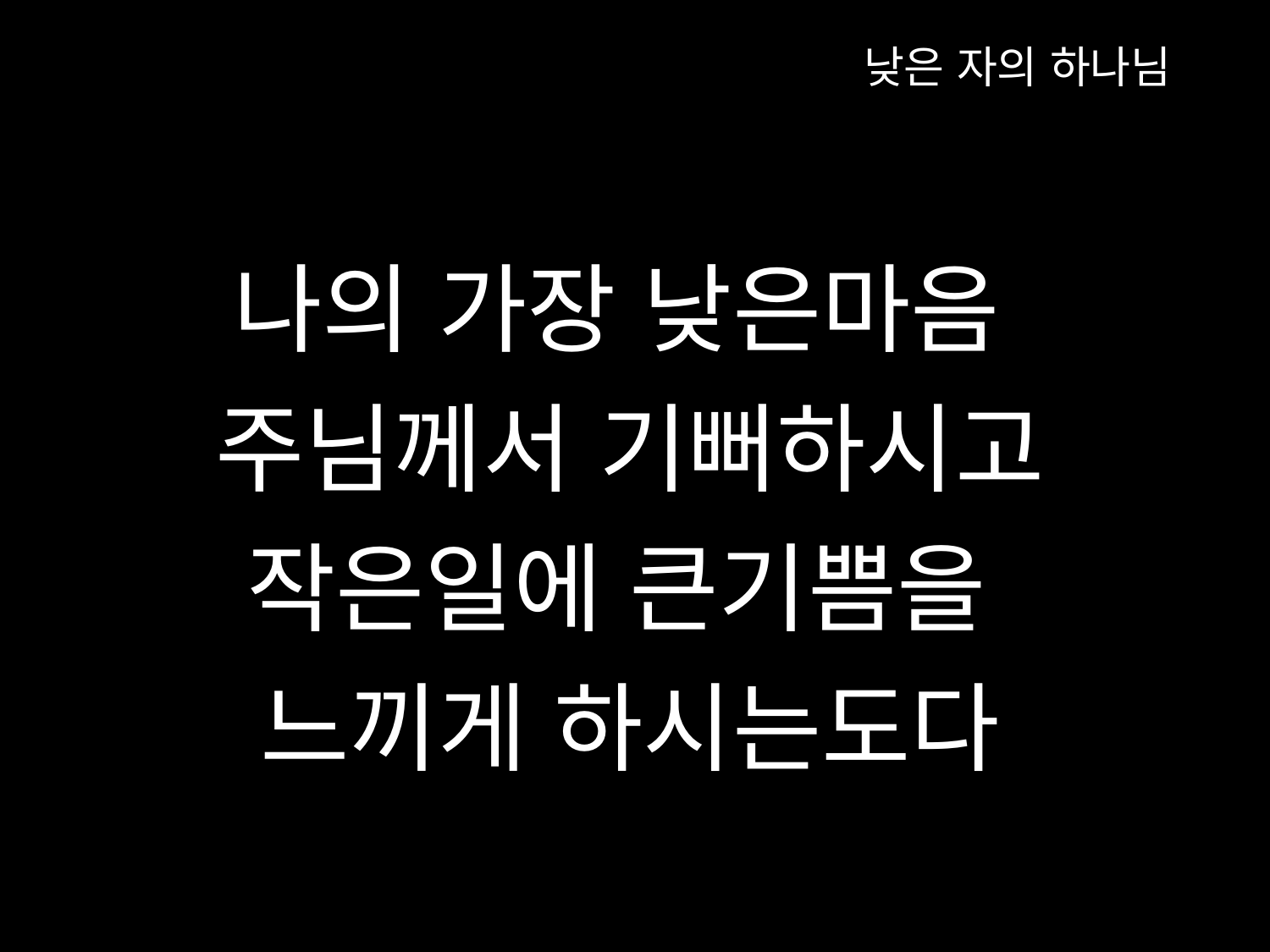

낮은 자의 하나님
나의 가장 낮은마음
주님께서 기뻐하시고
작은일에 큰기쁨을
느끼게 하시는도다